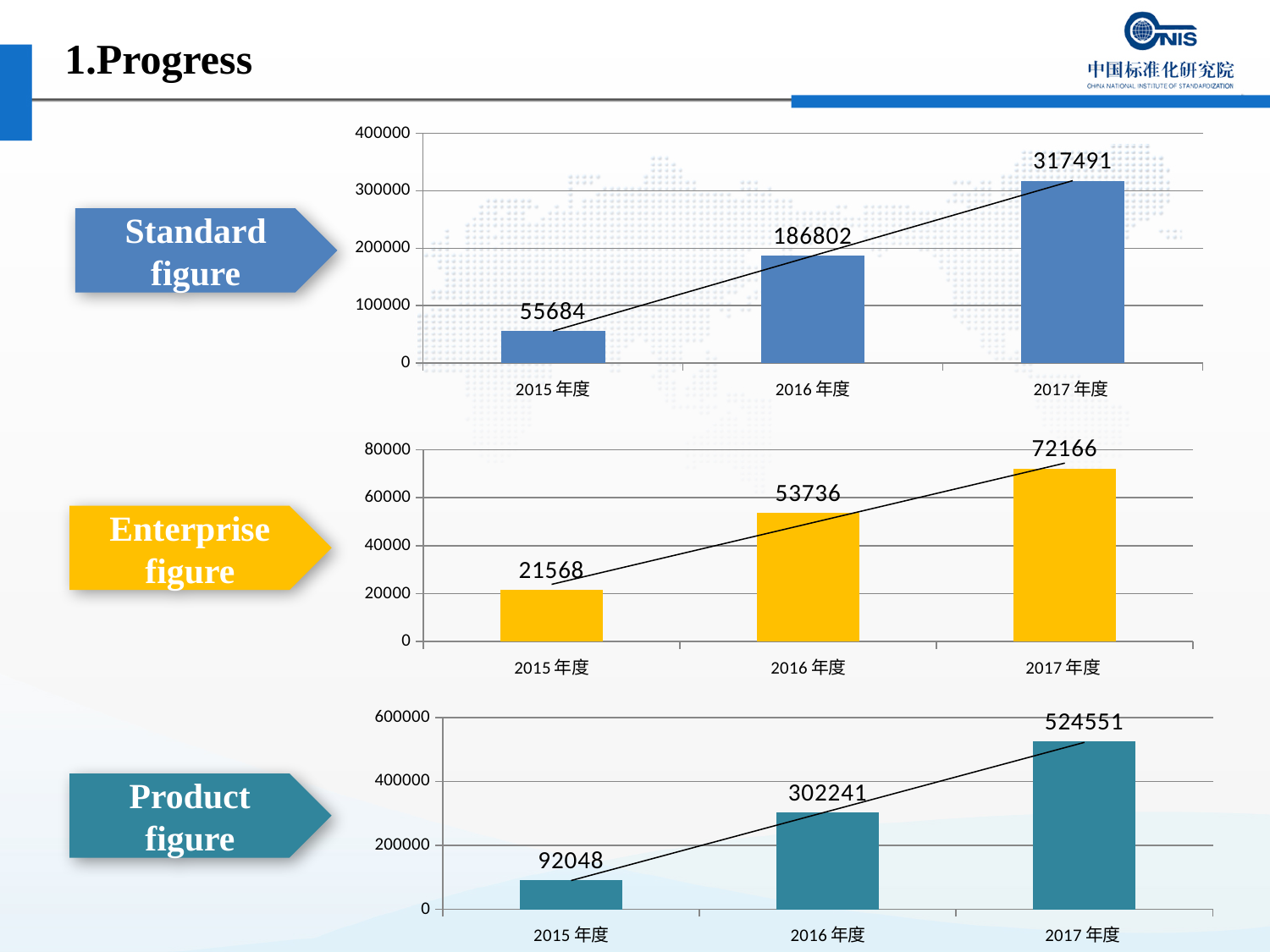

# 1.Progress

### Chart

| Category |  |
|---|---|
| 2015年度 | 55684.0 |
| 2016年度 | 186802.0 |
| 2017年度  | 317491.0 |
Standard figure

### Chart

| Category |  |
|---|---|
| 2015年度 | 21568.0 |
| 2016年度 | 53736.0 |
| 2017年度  | 72166.0 |
Enterprise figure

### Chart

| Category |  |
|---|---|
| 2015年度 | 92048.0 |
| 2016年度 | 302241.0 |
| 2017年度  | 524551.0 |
Product figure